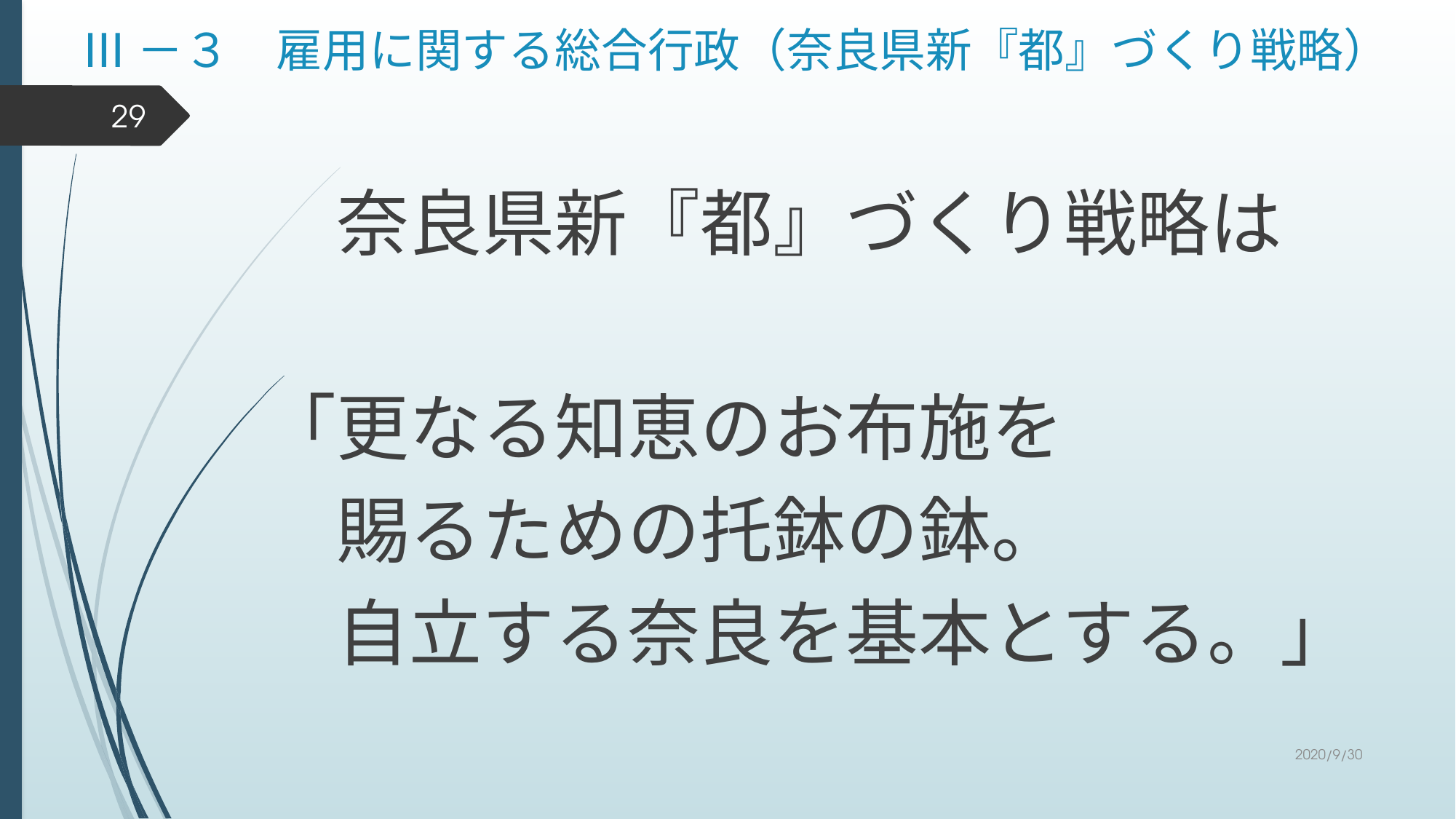

Ⅲ－３　雇用に関する総合行政（奈良県新『都』づくり戦略）
29
　奈良県新『都』づくり戦略は

「更なる知恵のお布施を
　賜るための托鉢の鉢。
　自立する奈良を基本とする。」
2020/9/30